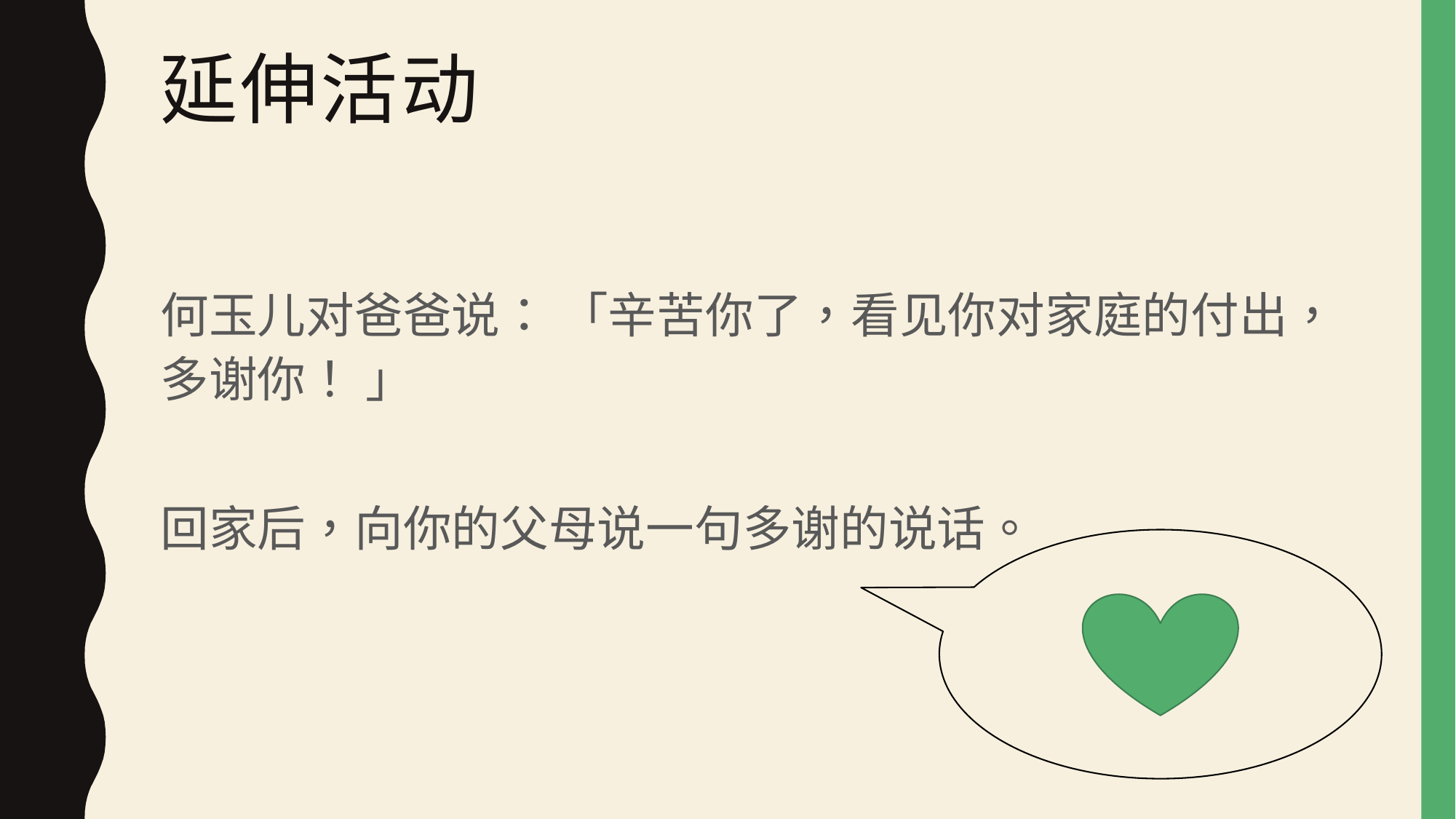

# 延伸活动
何玉儿对爸爸说： 「辛苦你了，看见你对家庭的付出，多谢你！ 」

回家后，向你的父母说一句多谢的说话。